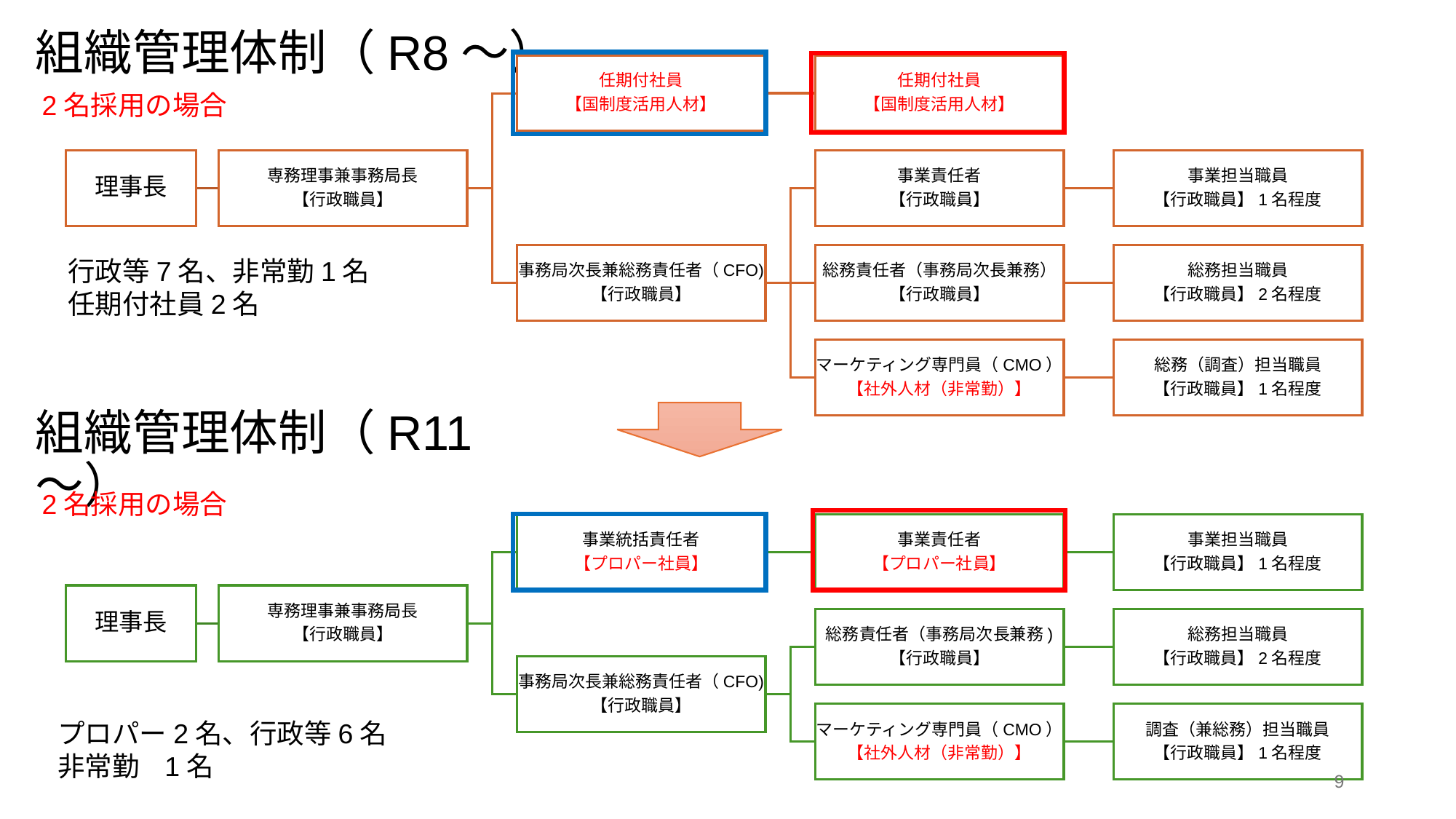

# 組織管理体制（R8～）

理事長
専務理事兼事務局長
【行政職員】
任期付社員
【国制度活用人材】
任期付社員
【国制度活用人材】
事務局次長兼総務責任者（CFO)
【行政職員】
事業責任者
【行政職員】
事業担当職員
【行政職員】1名程度
総務責任者（事務局次長兼務）
【行政職員】
総務担当職員
【行政職員】2名程度
マーケティング専門員（CMO）
【社外人材（非常勤）】
総務（調査）担当職員
【行政職員】1名程度

2名採用の場合
行政等7名、非常勤1名
任期付社員2名

組織管理体制（R11～）

理事長
専務理事兼事務局長
【行政職員】
事業統括責任者
【プロパー社員】
事業責任者
【プロパー社員】
事業担当職員
【行政職員】1名程度
事務局次長兼総務責任者（CFO)
【行政職員】
総務責任者（事務局次長兼務)
【行政職員】
総務担当職員
【行政職員】2名程度
マーケティング専門員（CMO）
【社外人材（非常勤）】
調査（兼総務）担当職員
【行政職員】1名程度
2名採用の場合

プロパー2名、行政等6名
非常勤   1名
9